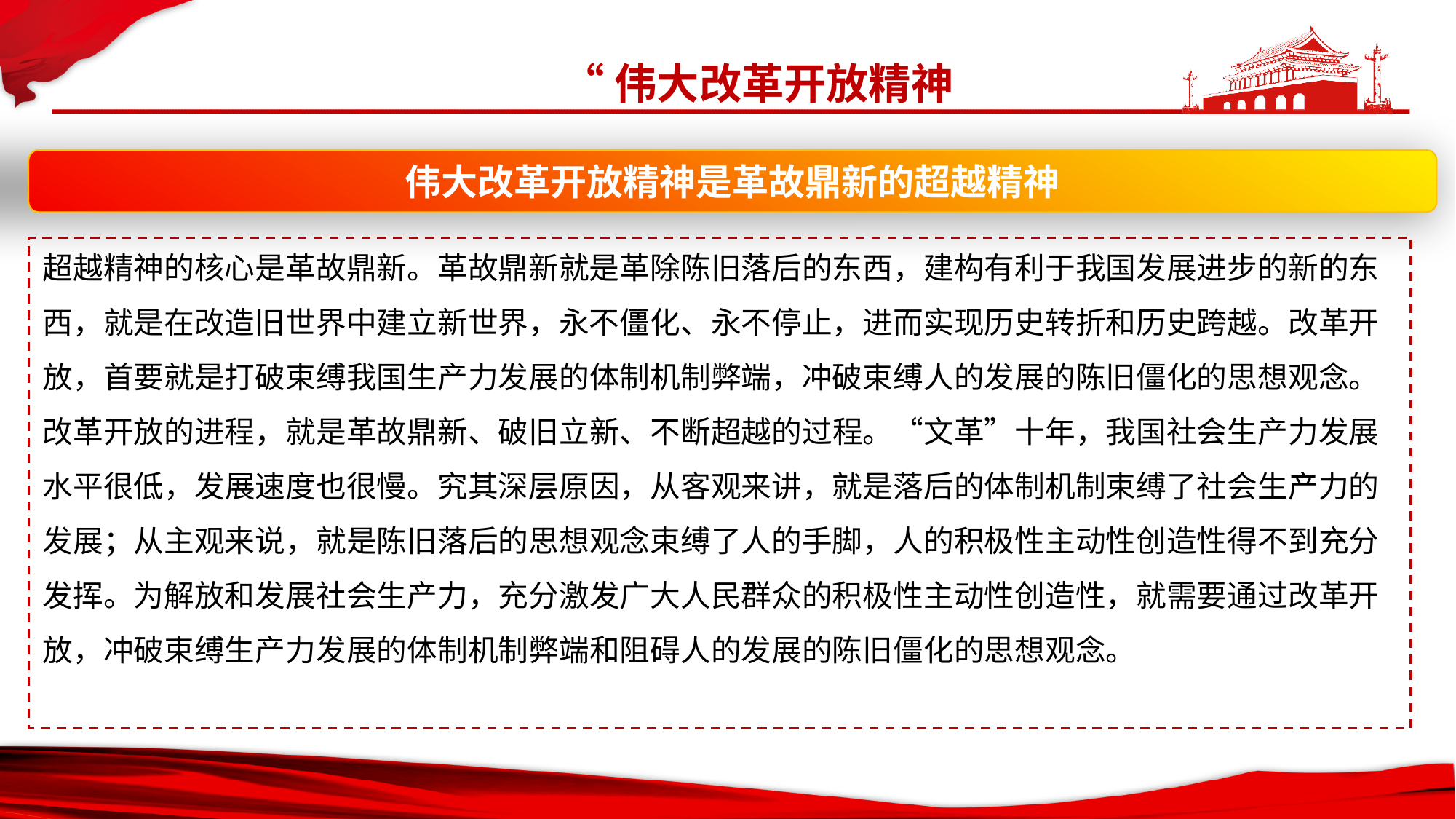

“伟大改革开放精神
伟大改革开放精神是革故鼎新的超越精神
超越精神的核心是革故鼎新。革故鼎新就是革除陈旧落后的东西，建构有利于我国发展进步的新的东西，就是在改造旧世界中建立新世界，永不僵化、永不停止，进而实现历史转折和历史跨越。改革开放，首要就是打破束缚我国生产力发展的体制机制弊端，冲破束缚人的发展的陈旧僵化的思想观念。改革开放的进程，就是革故鼎新、破旧立新、不断超越的过程。“文革”十年，我国社会生产力发展水平很低，发展速度也很慢。究其深层原因，从客观来讲，就是落后的体制机制束缚了社会生产力的发展；从主观来说，就是陈旧落后的思想观念束缚了人的手脚，人的积极性主动性创造性得不到充分发挥。为解放和发展社会生产力，充分激发广大人民群众的积极性主动性创造性，就需要通过改革开放，冲破束缚生产力发展的体制机制弊端和阻碍人的发展的陈旧僵化的思想观念。